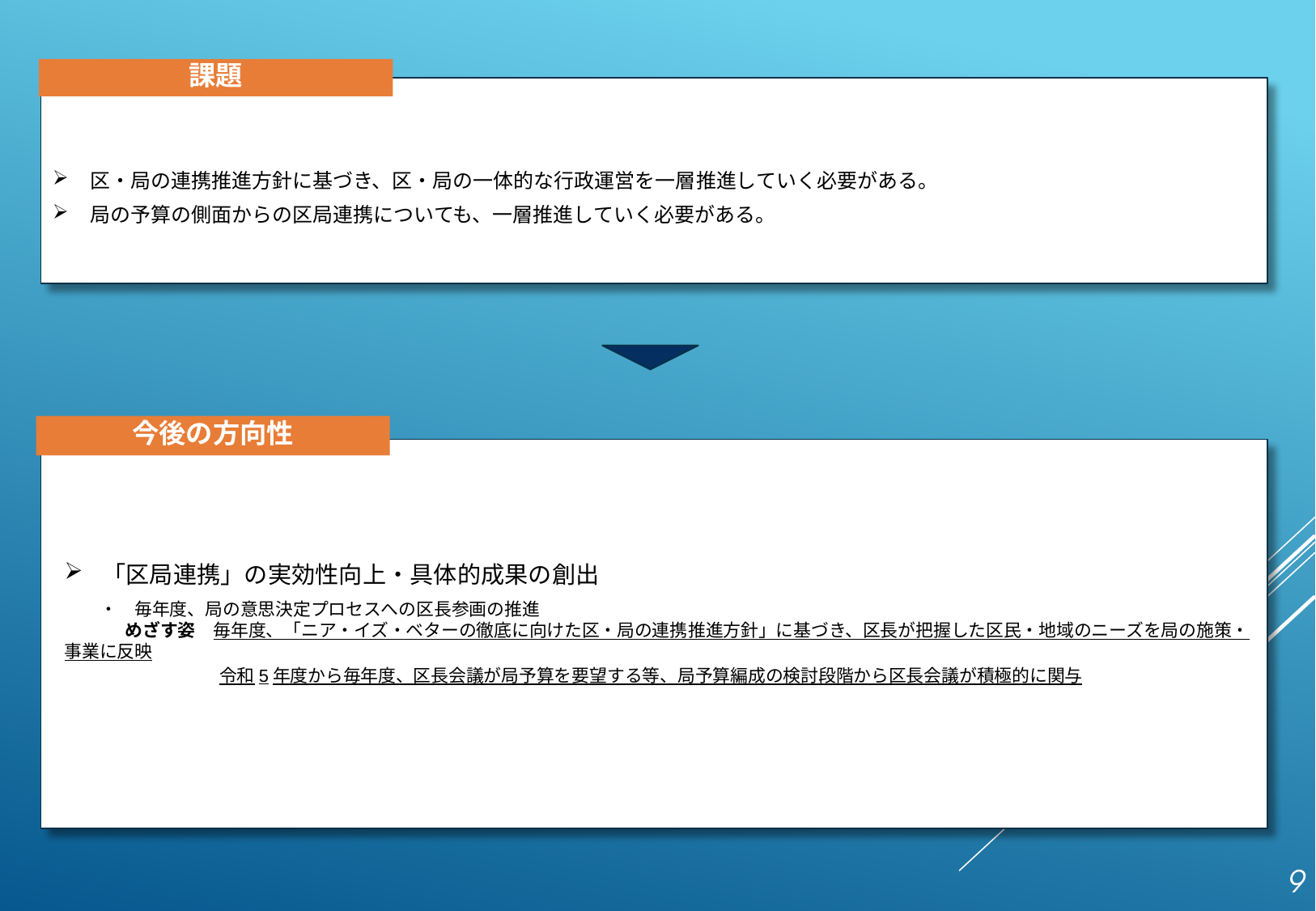

課題

区・局の連携推進方針に基づき、区・局の一体的な行政運営を一層推進していく必要がある。
局の予算の側面からの区局連携についても、一層推進していく必要がある。

今後の方向性

「区局連携」の実効性向上・具体的成果の創出
　　・　毎年度、局の意思決定プロセスへの区長参画の推進
 　　　めざす姿　毎年度、「ニア・イズ・ベターの徹底に向けた区・局の連携推進方針」に基づき、区長が把握した区民・地域のニーズを局の施策・事業に反映
　 　　　　　  　令和5年度から毎年度、区長会議が局予算を要望する等、局予算編成の検討段階から区長会議が積極的に関与

9